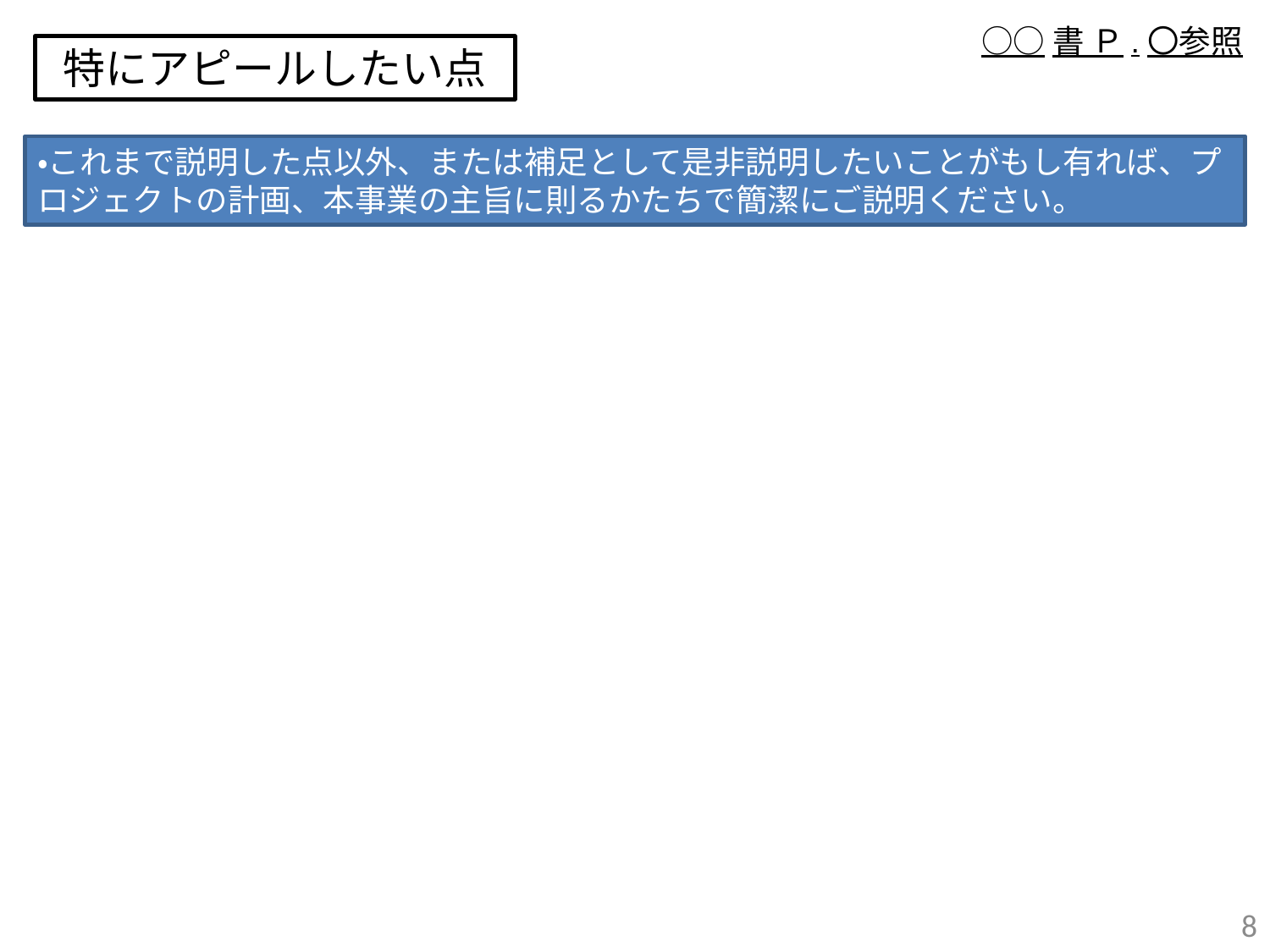

○○書 Ｐ.〇参照
特にアピールしたい点
・これまで説明した点以外、または補足として是非説明したいことがもし有れば、プロジェクトの計画、本事業の主旨に則るかたちで簡潔にご説明ください。
8